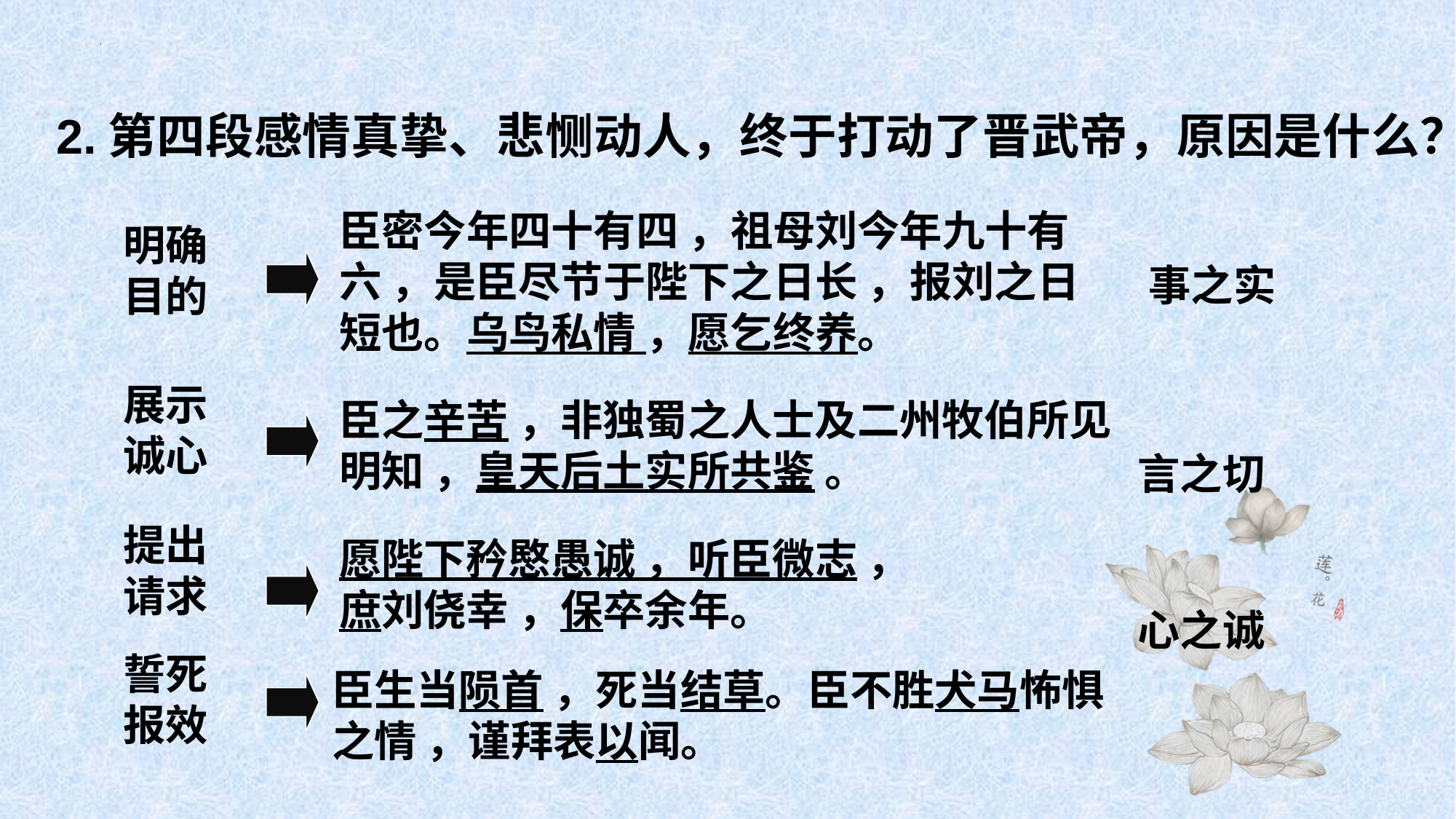

2.第四段感情真挚、悲恻动人，终于打动了晋武帝，原因是什么？
臣密今年四十有四 ，祖母刘今年九十有六 ，是臣尽节于陛下之日长 ，报刘之日短也。乌鸟私情 ，愿乞终养。
明确目的

事之实
展示诚心
臣之辛苦 ，非独蜀之人士及二州牧伯所见明知 ，皇天后土实所共鉴 。

言之切
提出请求
愿陛下矜愍愚诚 ，听臣微志 ，
庶刘侥幸 ，保卒余年。

心之诚
誓死报效
臣生当陨首 ，死当结草。臣不胜犬马怖惧之情 ，谨拜表以闻。